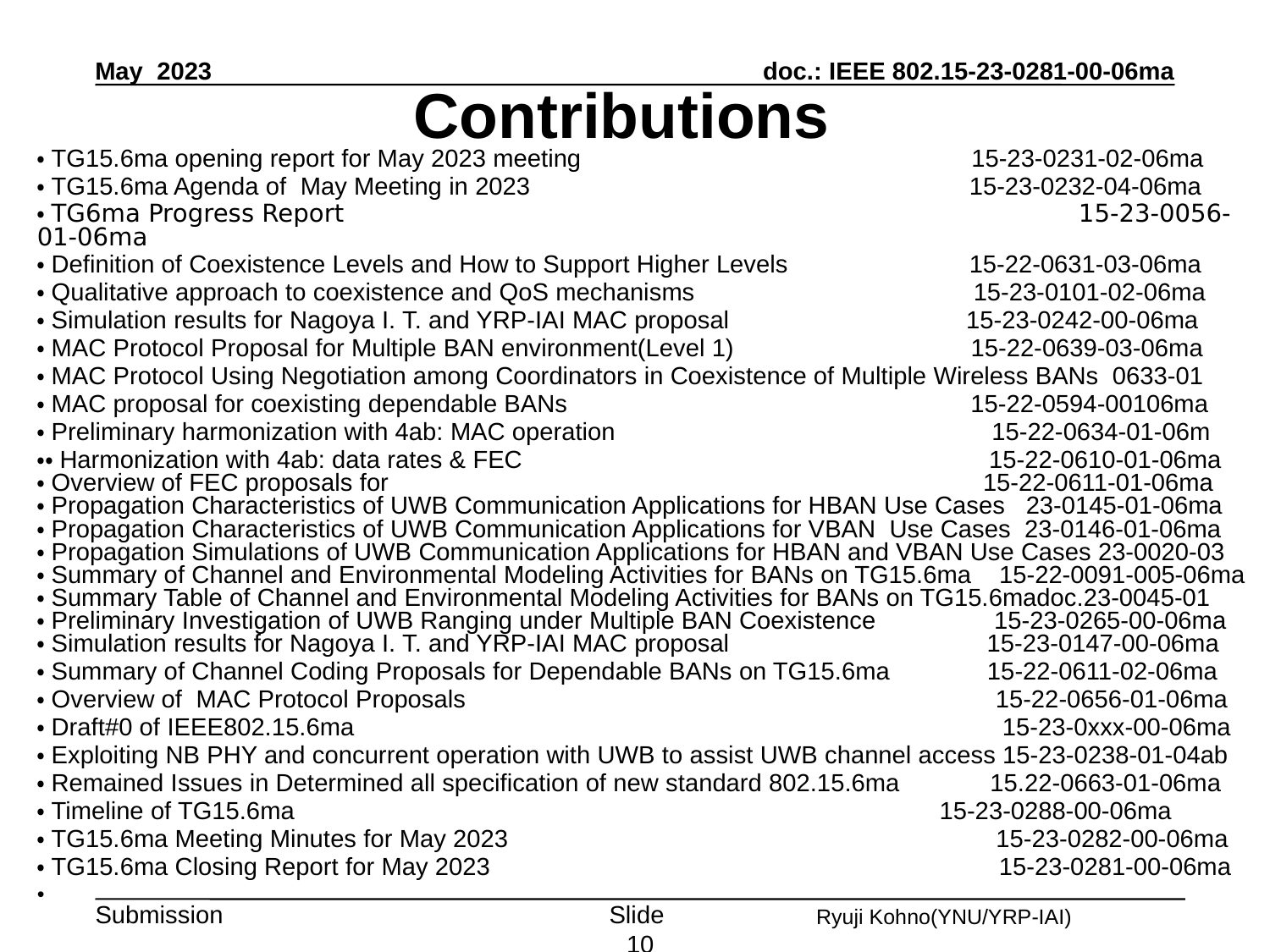

May  2023
# Contributions
・TG15.6ma opening report for May 2023 meeting                                                        15-23-0231-02-06ma
・TG15.6ma Agenda of  May Meeting in 2023                                                               15-23-0232-04-06ma
・TG6ma Progress Report                                                                                              15-23-0056-01-06ma
・Definition of Coexistence Levels and How to Support Higher Levels                          15-22-0631-03-06ma
・Qualitative approach to coexistence and QoS mechanisms                                        15-23-0101-02-06ma
・Simulation results for Nagoya I. T. and YRP-IAI MAC proposal                                  15-23-0242-00-06ma
・MAC Protocol Proposal for Multiple BAN environment(Level 1)                                  15-22-0639-03-06ma
・MAC Protocol Using Negotiation among Coordinators in Coexistence of Multiple Wireless BANs  0633-01
・MAC proposal for coexisting dependable BANs                                     　          　     15-22-0594-00106ma
・Preliminary harmonization with 4ab: MAC operation                                               　  15-22-0634-01-06m
・・Harmonization with 4ab: data rates & FEC                                                                   15-22-0610-01-06ma
・Overview of FEC proposals for 　　　　　　　　　　　　　　　　　　　　　　　 15-22-0611-01-06ma
・Propagation Characteristics of UWB Communication Applications for HBAN Use Cases   23-0145-01-06ma
・Propagation Characteristics of UWB Communication Applications for VBAN  Use Cases  23-0146-01-06ma
・Propagation Simulations of UWB Communication Applications for HBAN and VBAN Use Cases 23-0020-03
・Summary of Channel and Environmental Modeling Activities for BANs on TG15.6ma    15-22-0091-005-06ma
・Summary Table of Channel and Environmental Modeling Activities for BANs on TG15.6madoc.23-0045-01
・Preliminary Investigation of UWB Ranging under Multiple BAN Coexistence                 15-23-0265-00-06ma
・Simulation results for Nagoya I. T. and YRP-IAI MAC proposal　　　　　　　 　   　15-23-0147-00-06ma
・Summary of Channel Coding Proposals for Dependable BANs on TG15.6ma              15-22-0611-02-06ma
・Overview of  MAC Protocol Proposals                                                                            15-22-0656-01-06ma
・Draft#0 of IEEE802.15.6ma                                                                                             15-23-0xxx-00-06ma
・Exploiting NB PHY and concurrent operation with UWB to assist UWB channel access 15-23-0238-01-04ab
・Remained Issues in Determined all specification of new standard 802.15.6ma             15.22-0663-01-06ma
・Timeline of TG15.6ma　　　　　　　　　　　　　　　　                                           15-23-0288-00-06ma
・TG15.6ma Meeting Minutes for May 2023                                                                      15-23-0282-00-06ma
・TG15.6ma Closing Report for May 2023                                                                         15-23-0281-00-06ma

Slide 10